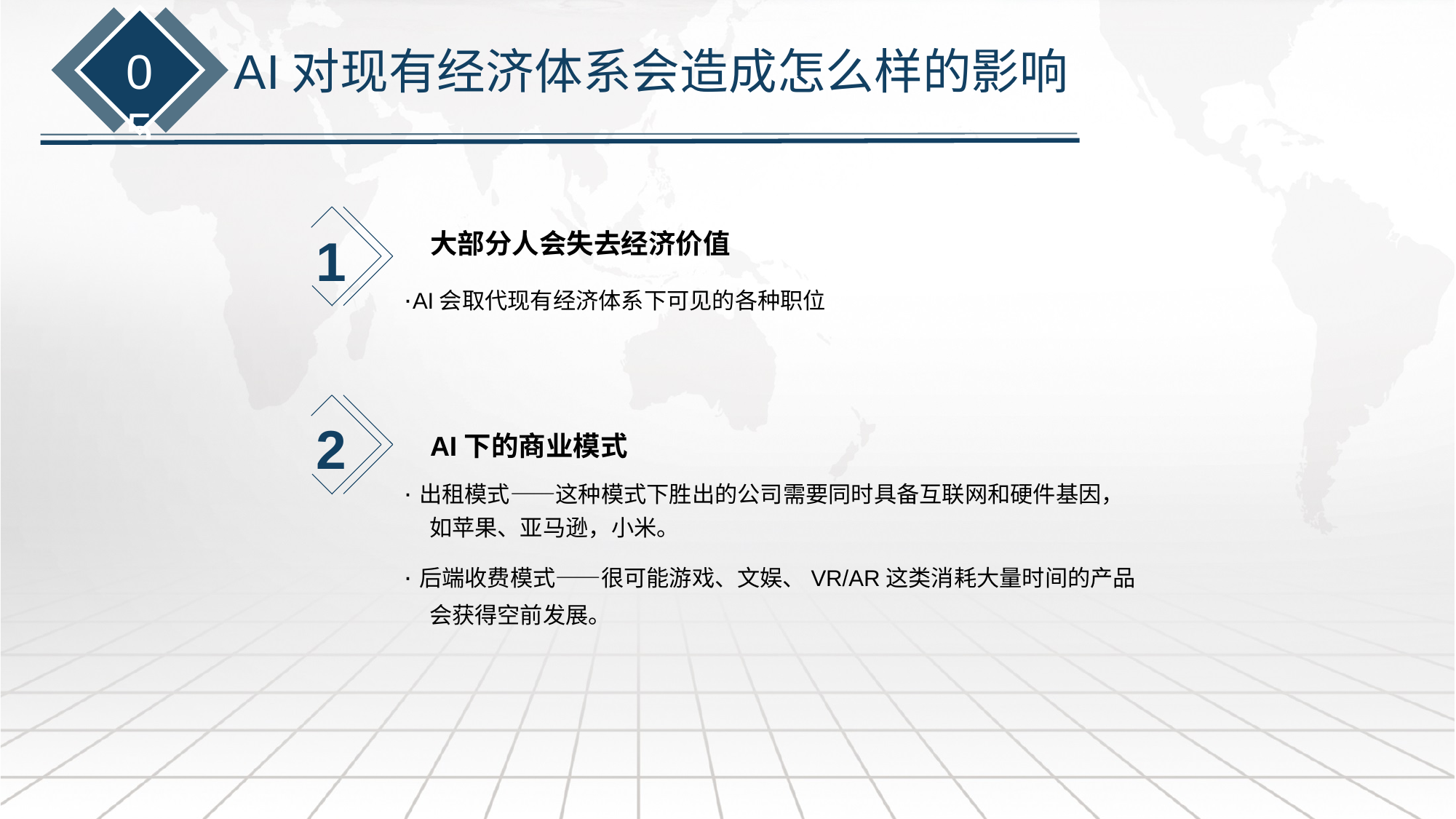

05
AI对现有经济体系会造成怎么样的影响
1
大部分人会失去经济价值
·AI会取代现有经济体系下可见的各种职位
2
AI下的商业模式
·出租模式——这种模式下胜出的公司需要同时具备互联网和硬件基因，
    如苹果、亚马逊，小米。
·后端收费模式——很可能游戏、文娱、VR/AR这类消耗大量时间的产品
    会获得空前发展。